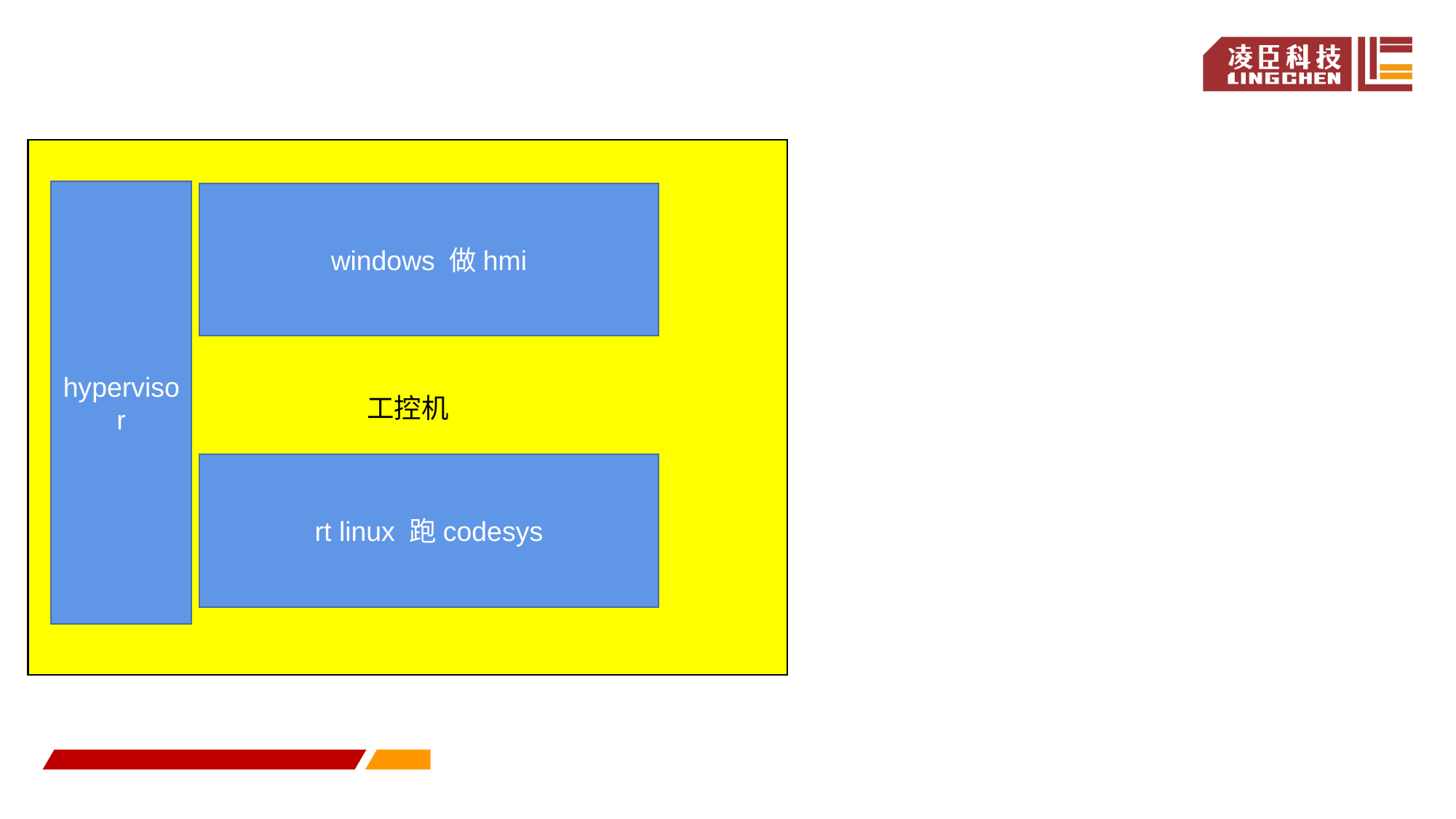

工控机
hypervisor
windows 做hmi
rt linux 跑codesys